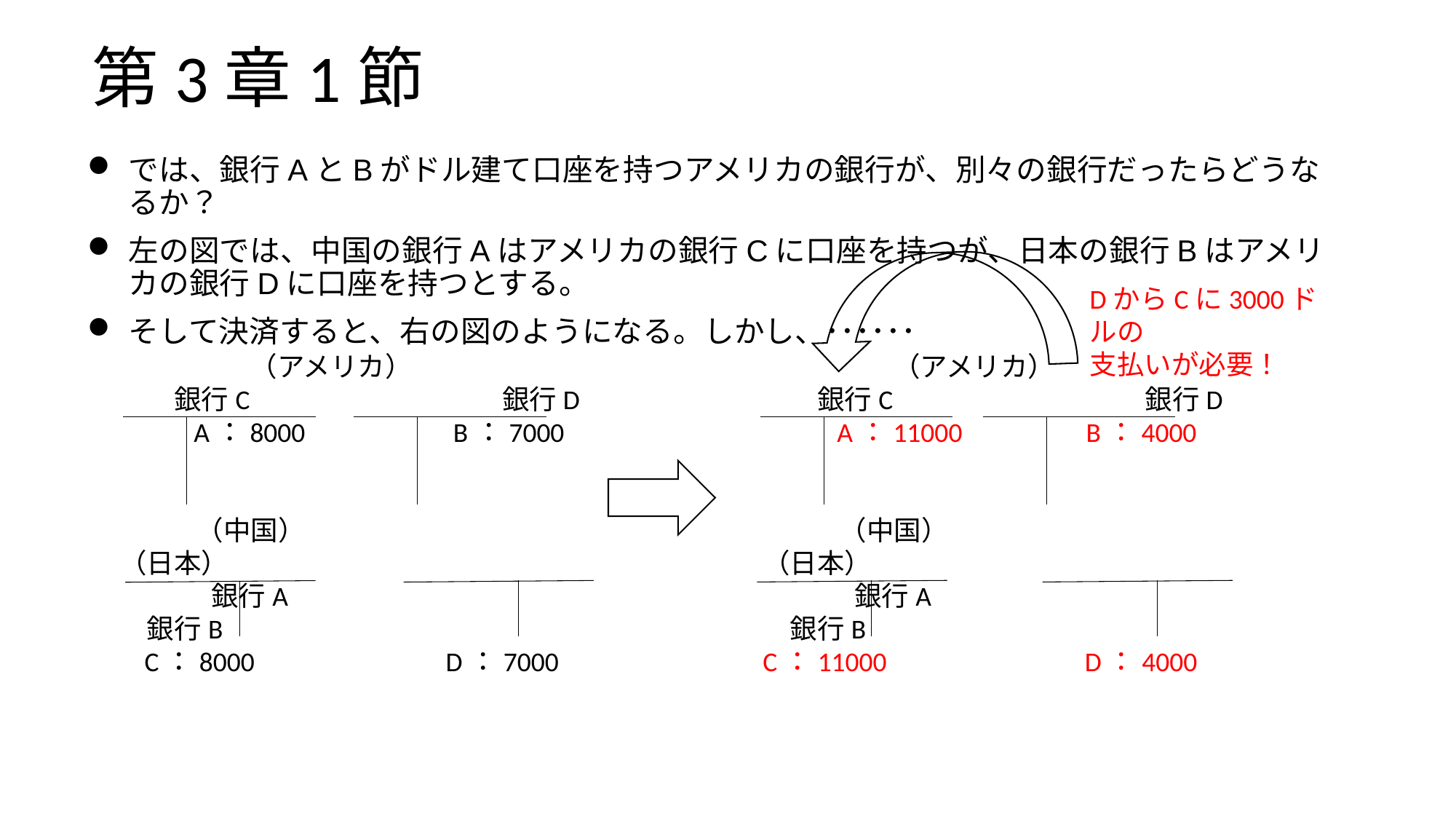

# 第3章1節
では、銀行AとBがドル建て口座を持つアメリカの銀行が、別々の銀行だったらどうなるか？
左の図では、中国の銀行Aはアメリカの銀行Cに口座を持つが、日本の銀行Bはアメリカの銀行Dに口座を持つとする。
そして決済すると、右の図のようになる。しかし、･･････

DからCに3000ドルの
支払いが必要！
                    （アメリカ）
　　銀行C　　　　　　　　　銀行D
            A：8000                        B：7000

　        （中国）　　　　　　　　　　　（日本）
　　      銀行A　　　　　　　　　　　　銀行B
    C：8000                               D：7000
                    （アメリカ）
　　銀行C　　　　　　　　　銀行D
            A：11000                    B：4000

　        （中国）　　　　　　　　　　　（日本）
　　      銀行A　　　　　　　　　　　　銀行B
C：11000                                D：4000